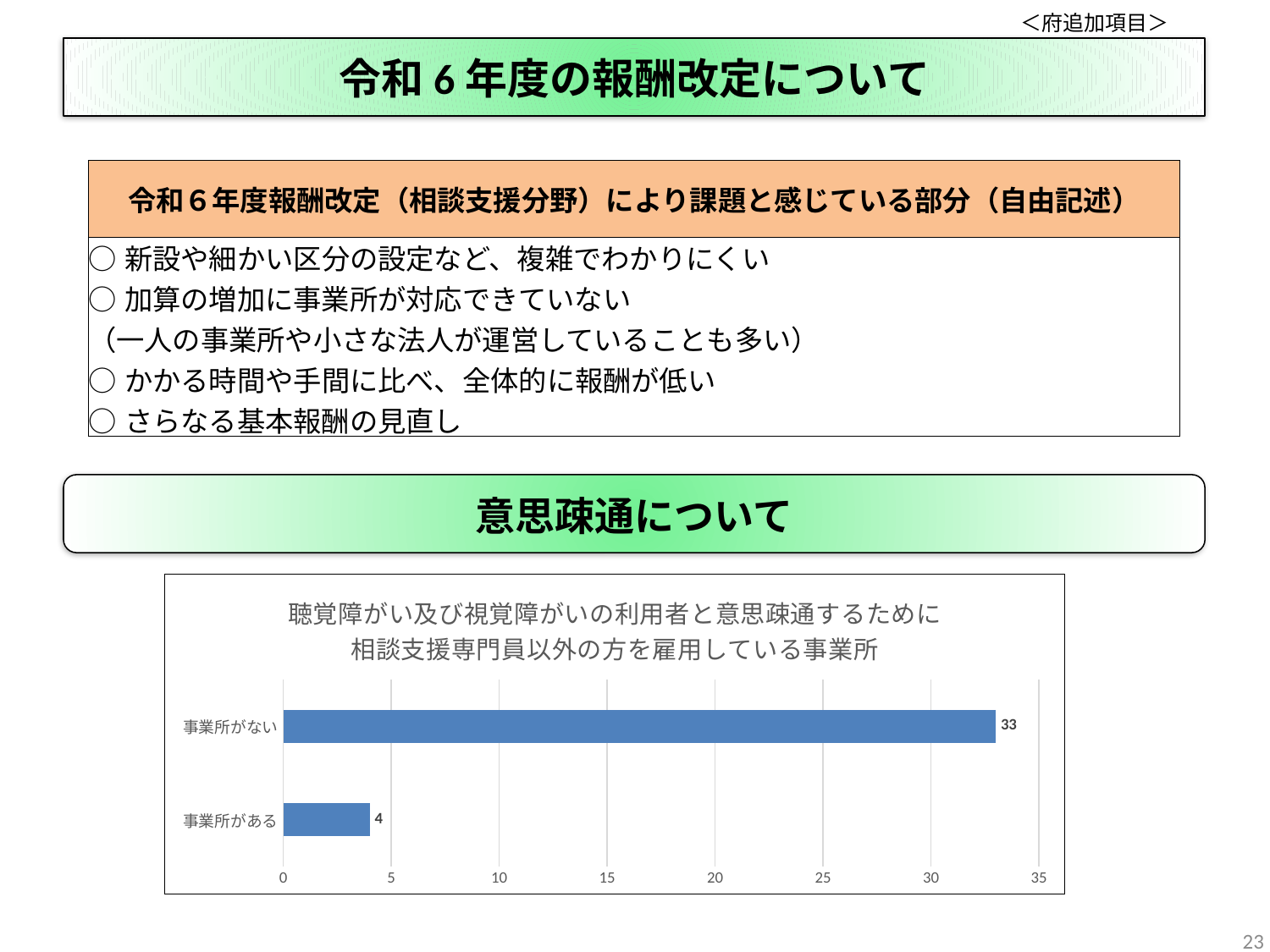

＜府追加項目＞
# 令和6年度の報酬改定について
| 令和６年度報酬改定（相談支援分野）により課題と感じている部分（自由記述） |
| --- |
| ○新設や細かい区分の設定など、複雑でわかりにくい ○加算の増加に事業所が対応できていない （一人の事業所や小さな法人が運営していることも多い） ○かかる時間や手間に比べ、全体的に報酬が低い ○さらなる基本報酬の見直し |
意思疎通について

### Chart: 聴覚障がい及び視覚障がいの利用者と意思疎通するために
相談支援専門員以外の方を雇用している事業所

| Category | 管内において、聴覚障がい及び視覚障がいの利用者と意思疎通するために |
|---|---|
| 事業所がある | 4.0 |
| 事業所がない | 33.0 |
23